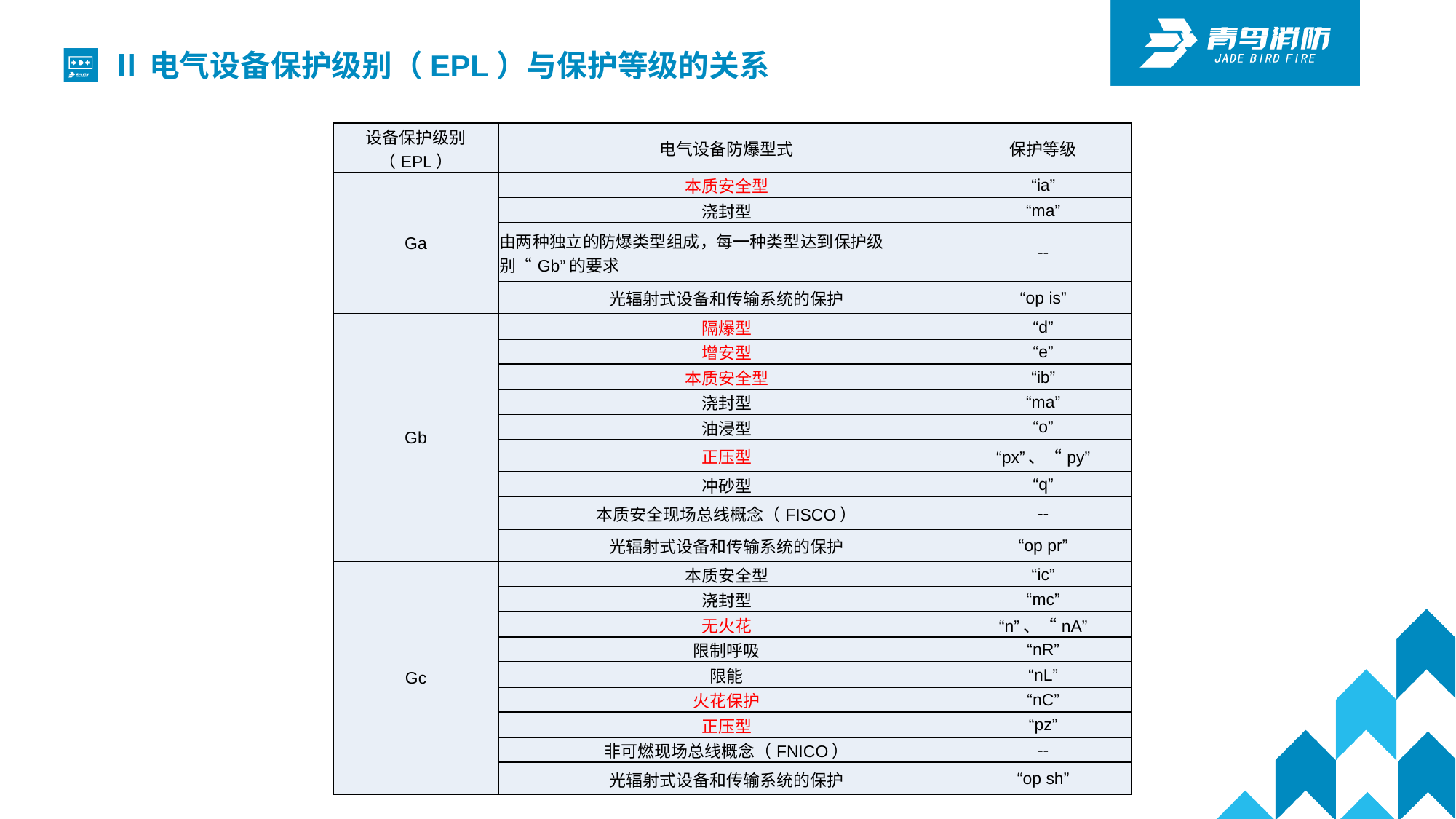

Ⅱ电气设备保护级别（EPL）与保护等级的关系
| 设备保护级别（EPL） | 电气设备防爆型式 | 保护等级 |
| --- | --- | --- |
| Ga | 本质安全型 | “ia” |
|  | 浇封型 | “ma” |
|  | 由两种独立的防爆类型组成，每一种类型达到保护级别“Gb”的要求 | -- |
|  | 光辐射式设备和传输系统的保护 | “op is” |
| Gb | 隔爆型 | “d” |
|  | 增安型 | “e” |
|  | 本质安全型 | “ib” |
|  | 浇封型 | “ma” |
|  | 油浸型 | “o” |
|  | 正压型 | “px”、“py” |
|  | 冲砂型 | “q” |
|  | 本质安全现场总线概念（FISCO） | -- |
|  | 光辐射式设备和传输系统的保护 | “op pr” |
| Gc | 本质安全型 | “ic” |
|  | 浇封型 | “mc” |
|  | 无火花 | “n”、“nA” |
|  | 限制呼吸 | “nR” |
|  | 限能 | “nL” |
|  | 火花保护 | “nC” |
|  | 正压型 | “pz” |
|  | 非可燃现场总线概念（FNICO） | -- |
|  | 光辐射式设备和传输系统的保护 | “op sh” |